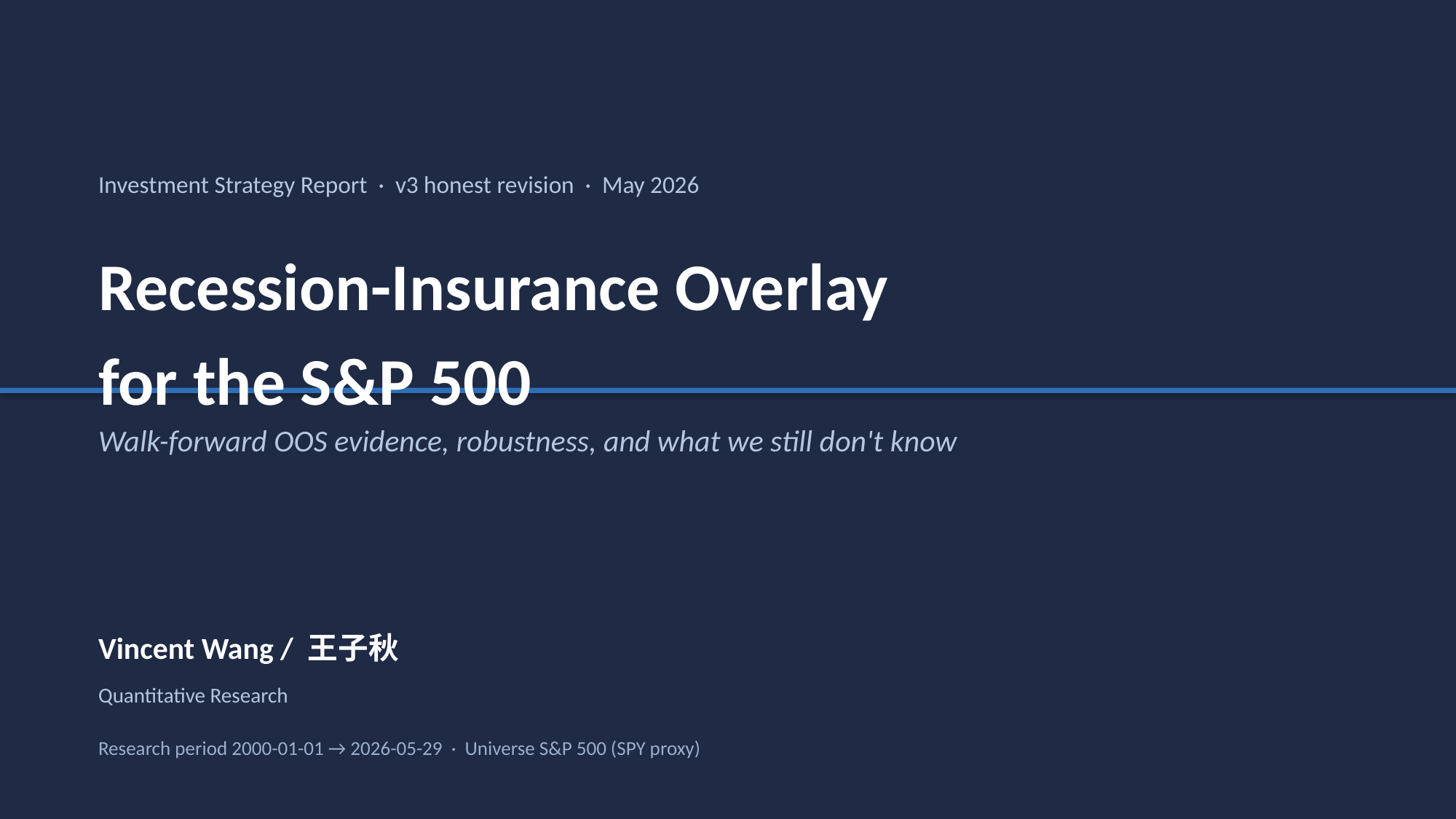

Investment Strategy Report  ·  v3 honest revision  ·  May 2026
Recession-Insurance Overlay
for the S&P 500

Walk-forward OOS evidence, robustness, and what we still don't know
Vincent Wang / 王子秋
Quantitative Research
Research period 2000-01-01 → 2026-05-29  ·  Universe S&P 500 (SPY proxy)